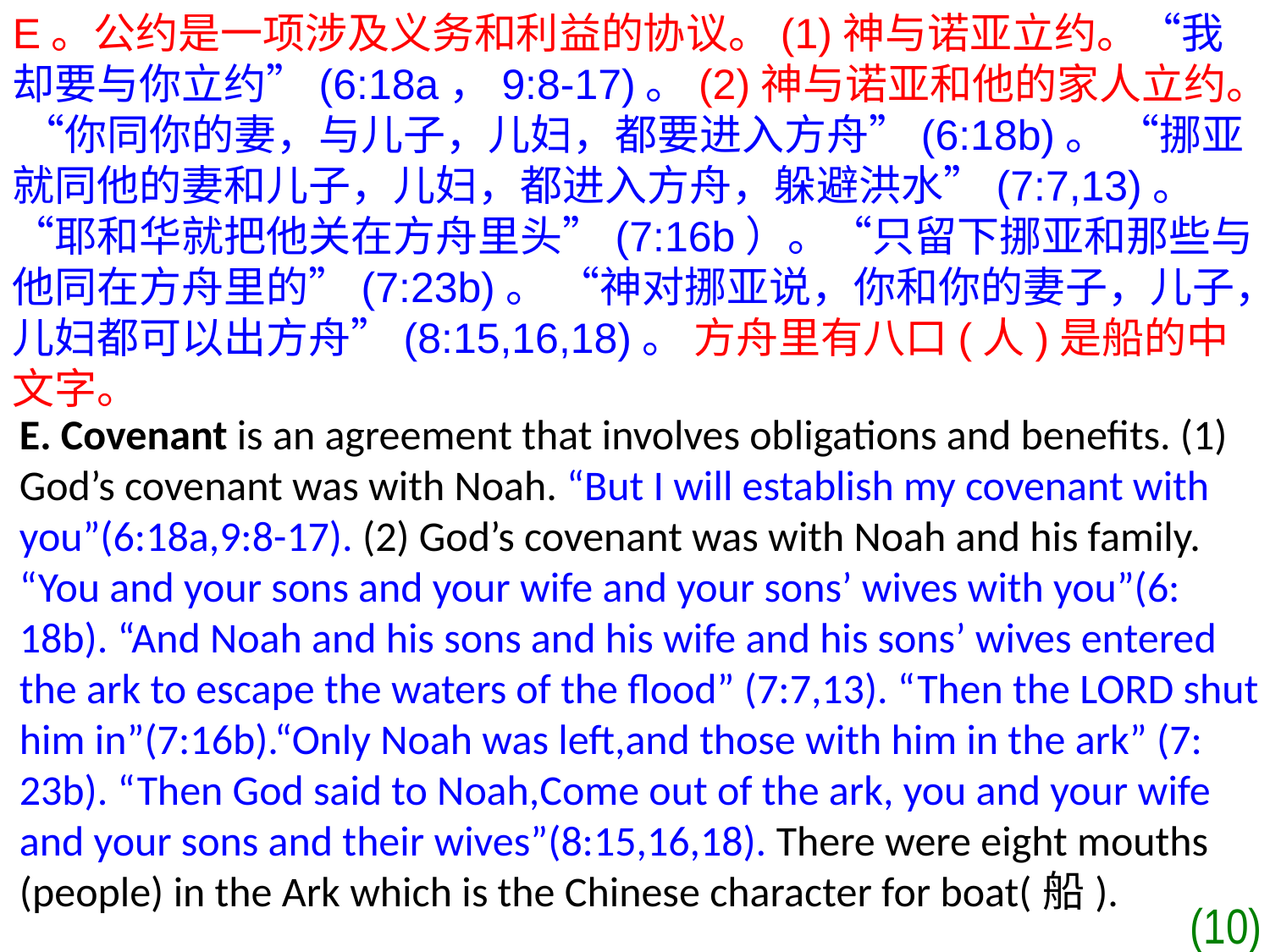

E。公约是一项涉及义务和利益的协议。(1)神与诺亚立约。“我却要与你立约”(6:18a，9:8-17)。(2)神与诺亚和他的家人立约。 “你同你的妻，与儿子，儿妇，都要进入方舟”(6:18b)。 “挪亚就同他的妻和儿子，儿妇，都进入方舟，躲避洪水”(7:7,13)。 “耶和华就把他关在方舟里头”(7:16b）。“只留下挪亚和那些与他同在方舟里的”(7:23b)。 “神对挪亚说，你和你的妻子，儿子，儿妇都可以出方舟”(8:15,16,18)。 方舟里有八口(人)是船的中文字。

E. Covenant is an agreement that involves obligations and benefits. (1) God’s covenant was with Noah. “But I will establish my covenant with you”(6:18a,9:8-17). (2) God’s covenant was with Noah and his family. “You and your sons and your wife and your sons’ wives with you”(6: 18b). “And Noah and his sons and his wife and his sons’ wives entered the ark to escape the waters of the flood” (7:7,13). “Then the LORD shut him in”(7:16b).“Only Noah was left,and those with him in the ark” (7:
23b). “Then God said to Noah,Come out of the ark, you and your wife and your sons and their wives”(8:15,16,18). There were eight mouths (people) in the Ark which is the Chinese character for boat(船).
(10)